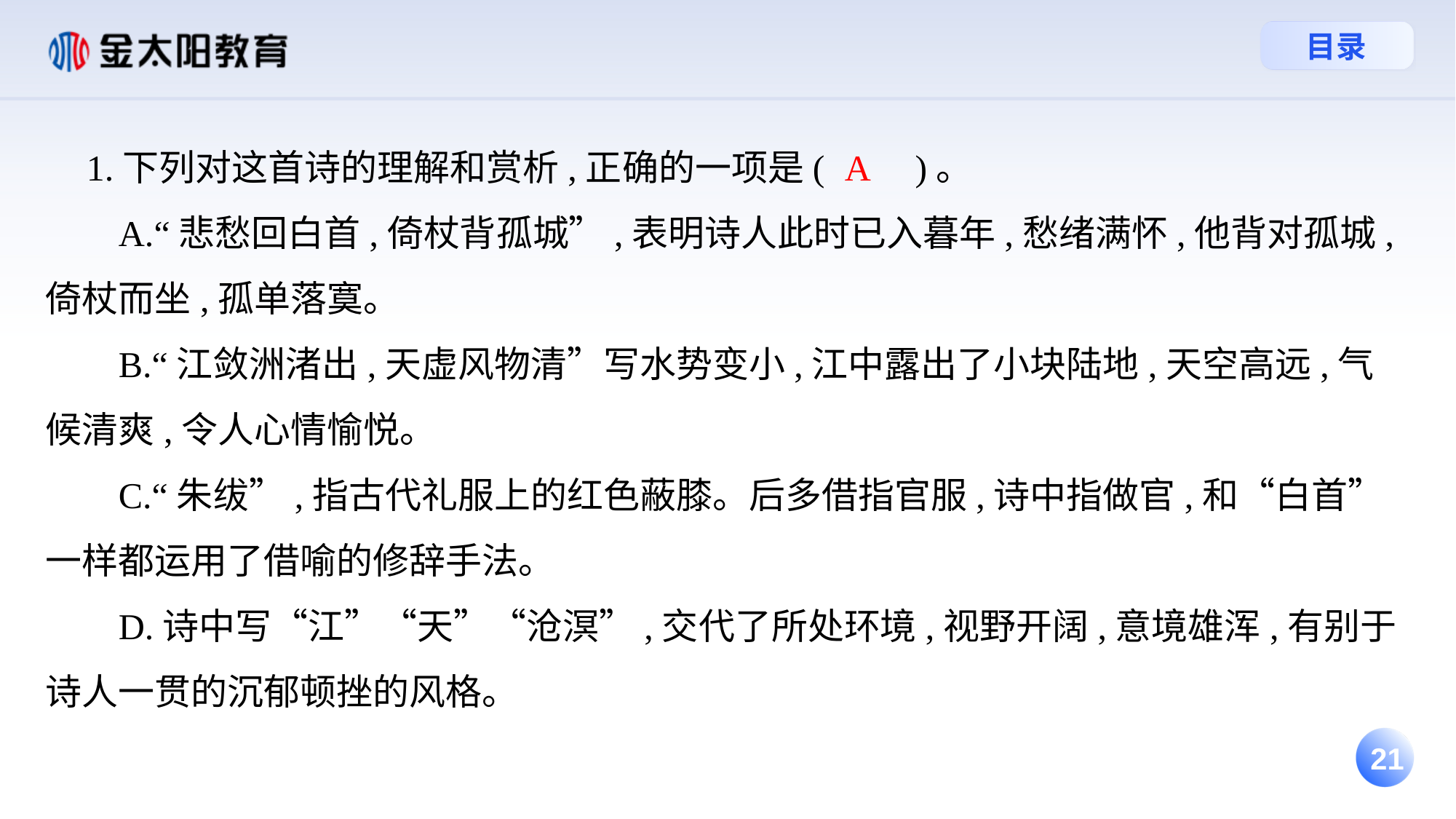

1.下列对这首诗的理解和赏析,正确的一项是(　　)。
        A.“悲愁回白首,倚杖背孤城”,表明诗人此时已入暮年,愁绪满怀,他背对孤城,倚杖而坐,孤单落寞。
        B.“江敛洲渚出,天虚风物清”写水势变小,江中露出了小块陆地,天空高远,气候清爽,令人心情愉悦。
        C.“朱绂”,指古代礼服上的红色蔽膝。后多借指官服,诗中指做官,和“白首”一样都运用了借喻的修辞手法。
        D.诗中写“江”“天”“沧溟”,交代了所处环境,视野开阔,意境雄浑,有别于诗人一贯的沉郁顿挫的风格。
A